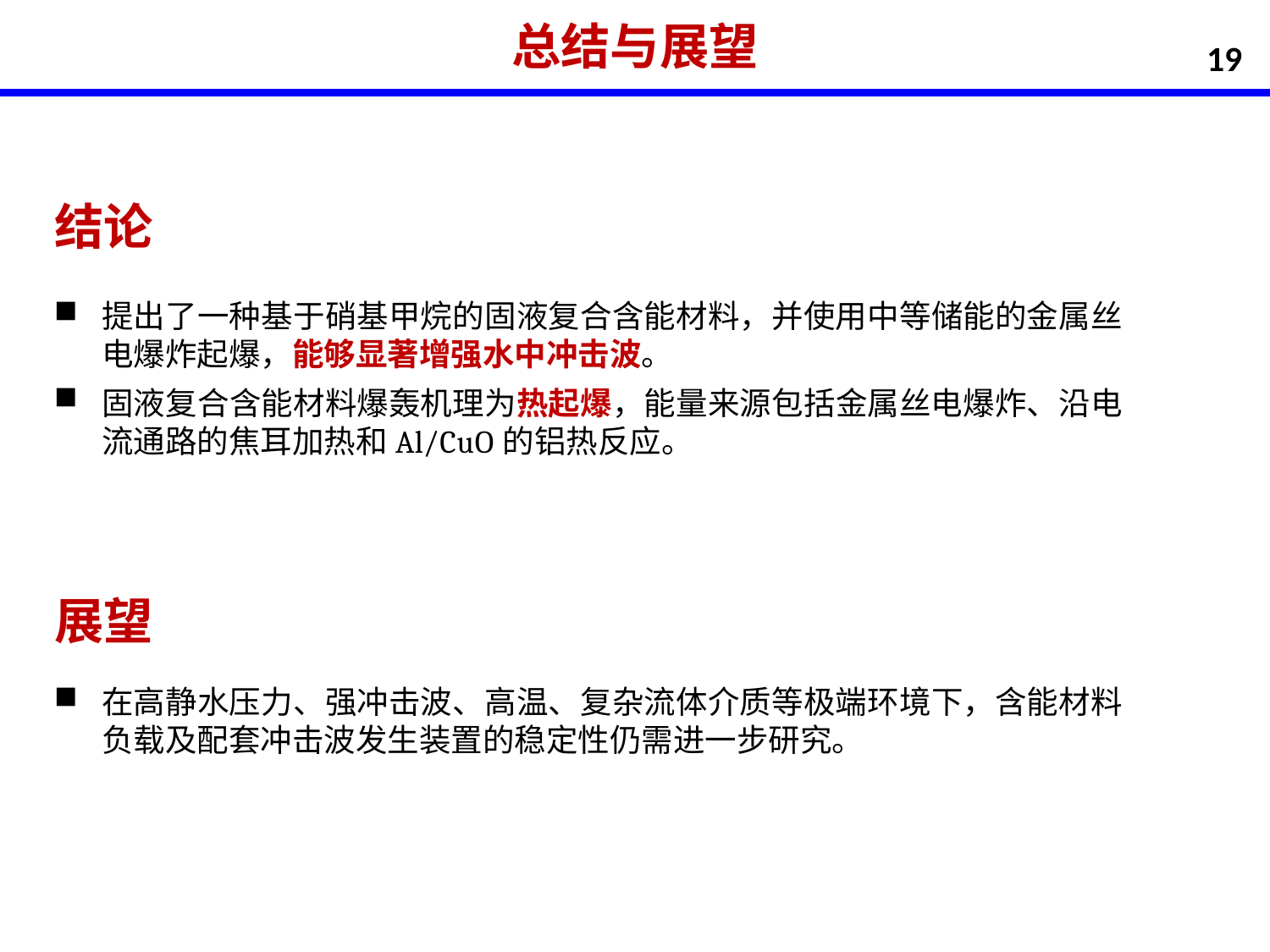

总结与展望
19
结论
提出了一种基于硝基甲烷的固液复合含能材料，并使用中等储能的金属丝电爆炸起爆，能够显著增强水中冲击波。
固液复合含能材料爆轰机理为热起爆，能量来源包括金属丝电爆炸、沿电流通路的焦耳加热和Al/CuO的铝热反应。
展望
在高静水压力、强冲击波、高温、复杂流体介质等极端环境下，含能材料负载及配套冲击波发生装置的稳定性仍需进一步研究。